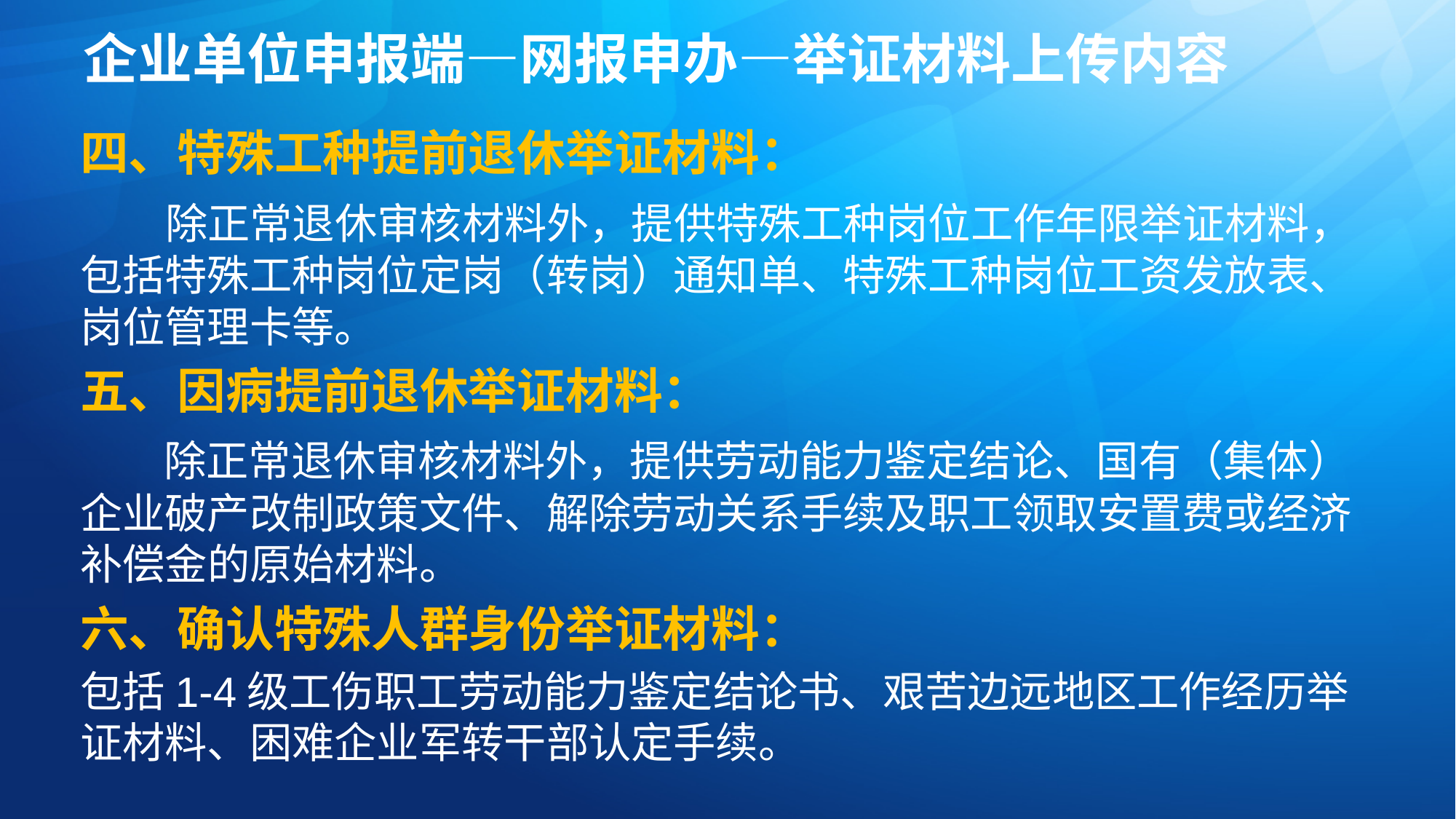

# 企业单位申报端—网报申办—举证材料上传内容

四、特殊工种提前退休举证材料：
       除正常退休审核材料外，提供特殊工种岗位工作年限举证材料，包括特殊工种岗位定岗（转岗）通知单、特殊工种岗位工资发放表、岗位管理卡等。
五、因病提前退休举证材料：
       除正常退休审核材料外，提供劳动能力鉴定结论、国有（集体）企业破产改制政策文件、解除劳动关系手续及职工领取安置费或经济补偿金的原始材料。
六、确认特殊人群身份举证材料：
包括1-4级工伤职工劳动能力鉴定结论书、艰苦边远地区工作经历举证材料、困难企业军转干部认定手续。